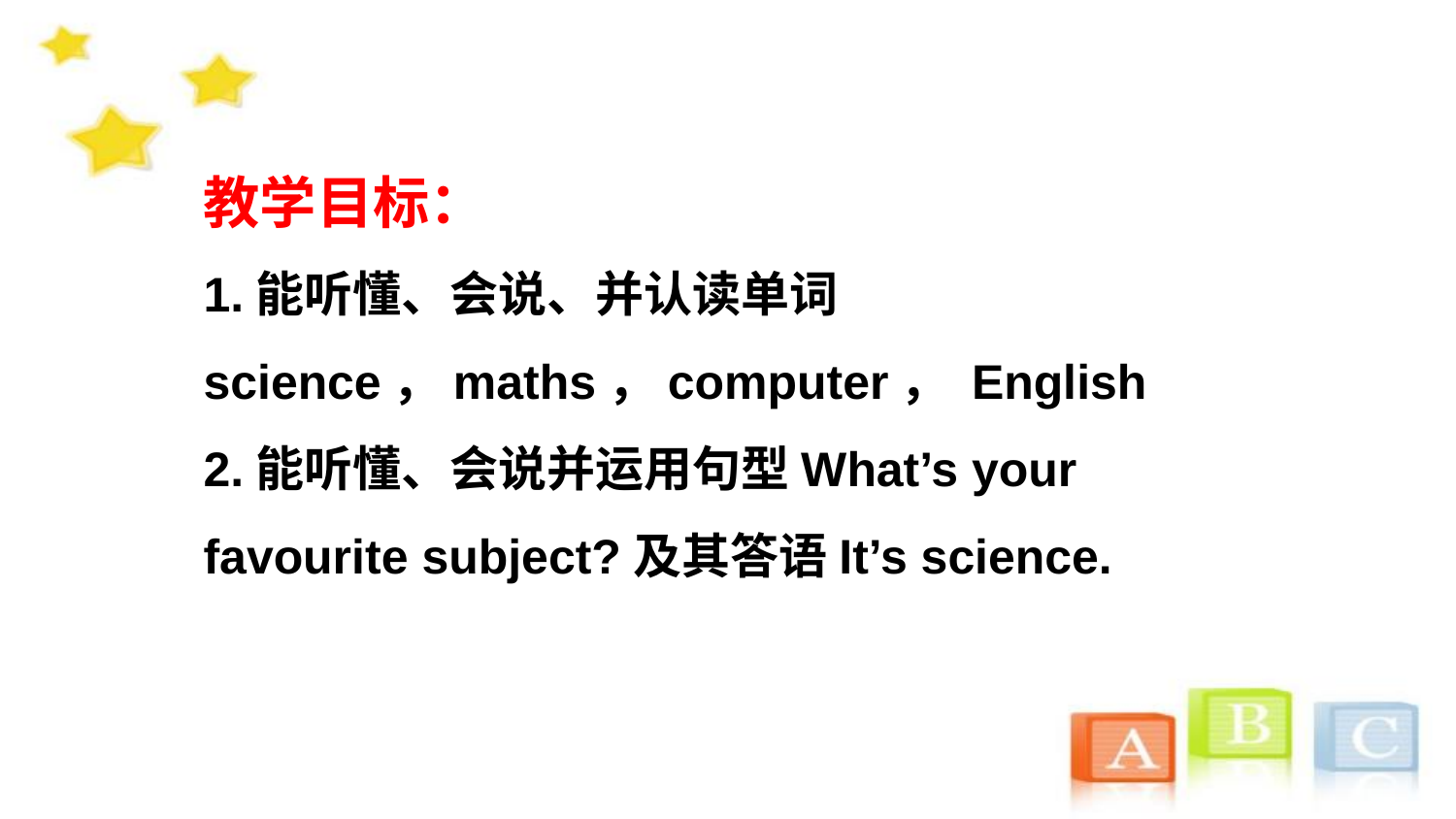

教学目标：
1.能听懂、会说、并认读单词science，maths，computer， English
2.能听懂、会说并运用句型What’s your favourite subject?及其答语It’s science.